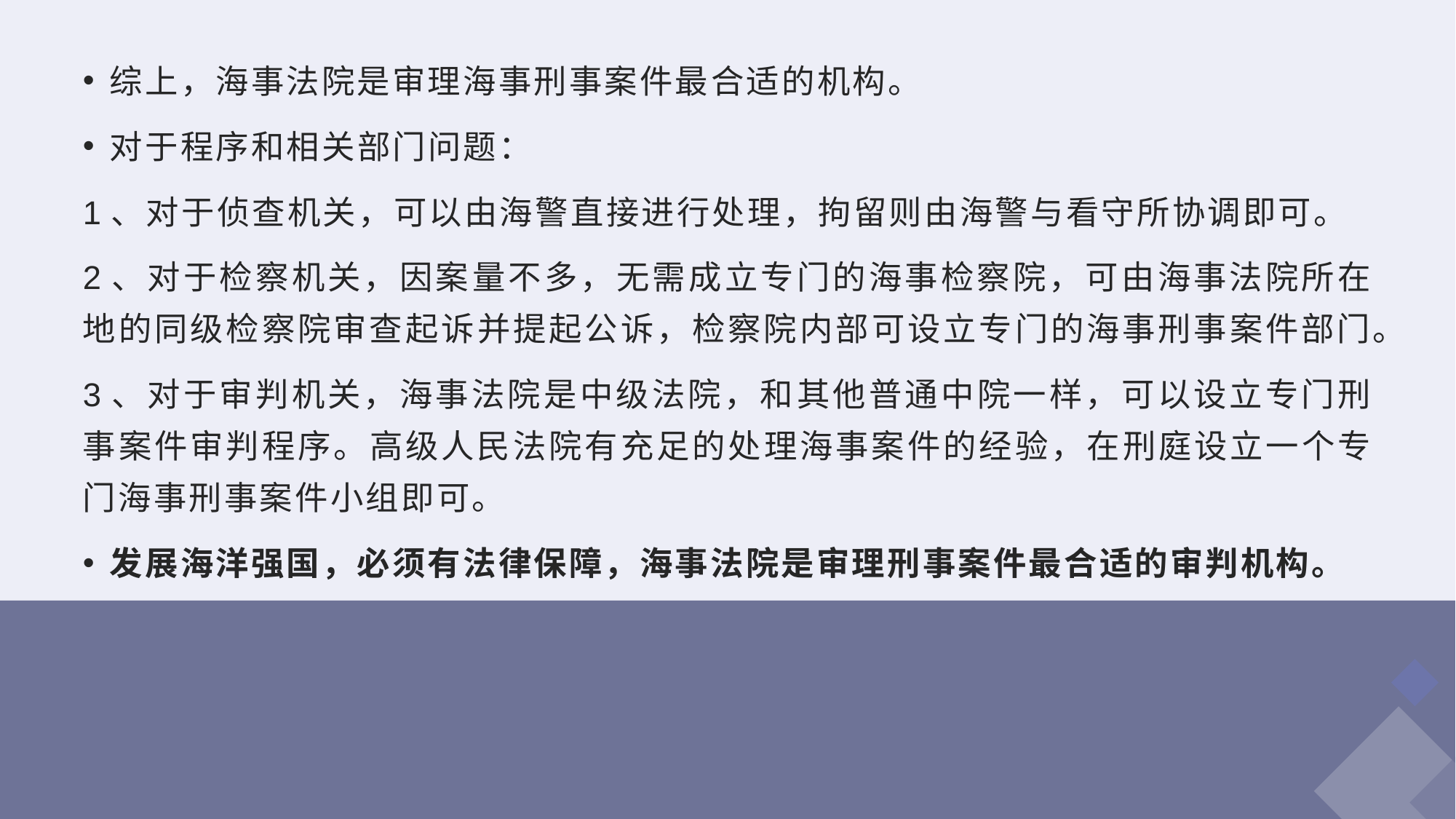

综上，海事法院是审理海事刑事案件最合适的机构。
对于程序和相关部门问题：
1、对于侦查机关，可以由海警直接进行处理，拘留则由海警与看守所协调即可。
2、对于检察机关，因案量不多，无需成立专门的海事检察院，可由海事法院所在地的同级检察院审查起诉并提起公诉，检察院内部可设立专门的海事刑事案件部门。
3、对于审判机关，海事法院是中级法院，和其他普通中院一样，可以设立专门刑事案件审判程序。高级人民法院有充足的处理海事案件的经验，在刑庭设立一个专门海事刑事案件小组即可。
发展海洋强国，必须有法律保障，海事法院是审理刑事案件最合适的审判机构。